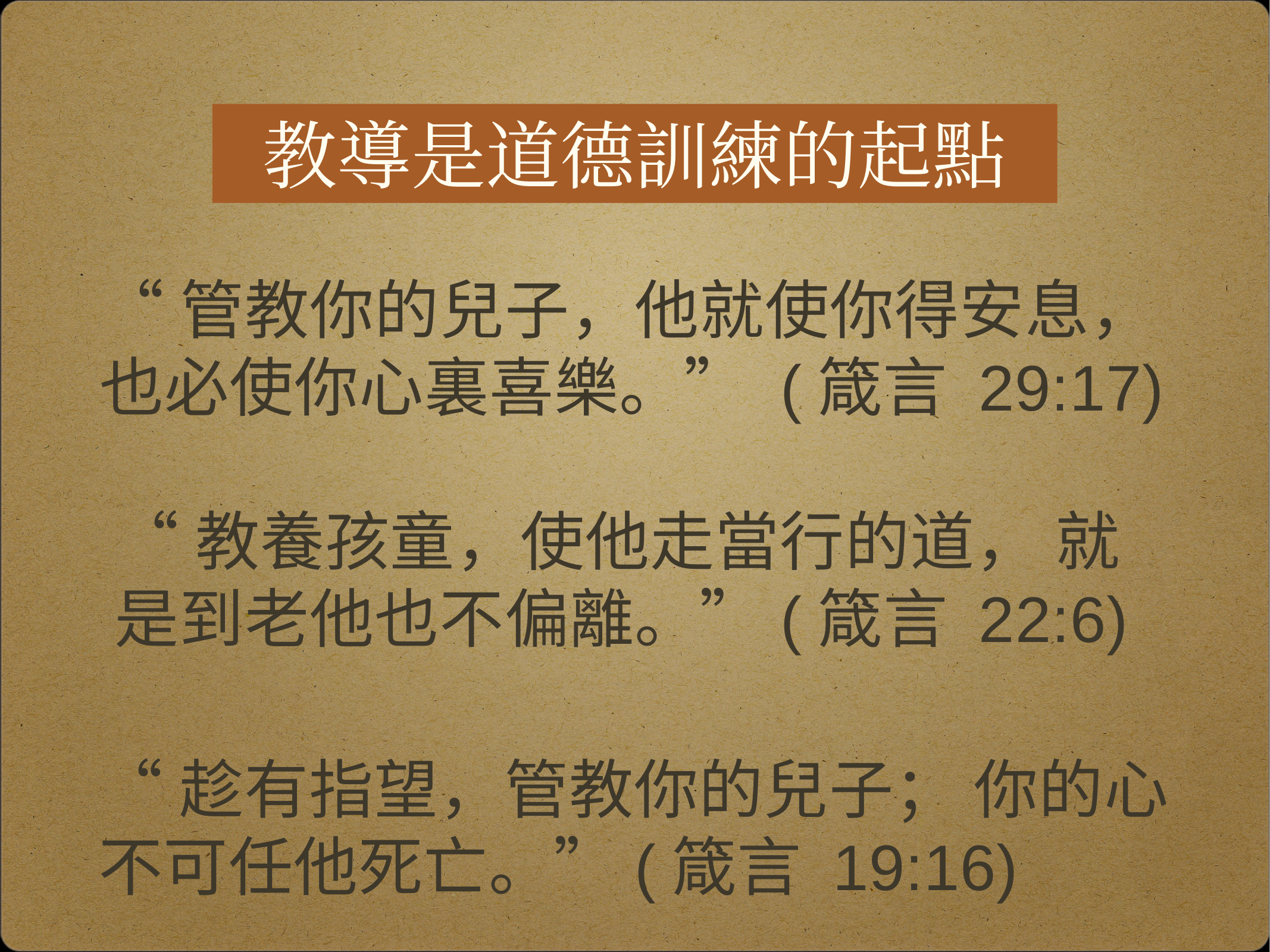

教導是道德訓練的起點
“管教你的兒子，他就使你得安息， 也必使你心裏喜樂。” (箴言 29:17)
“教養孩童，使他走當行的道， 就是到老他也不偏離。”(箴言 22:6)
“趁有指望，管教你的兒子； 你的心不可任他死亡。”(箴言 19:16)